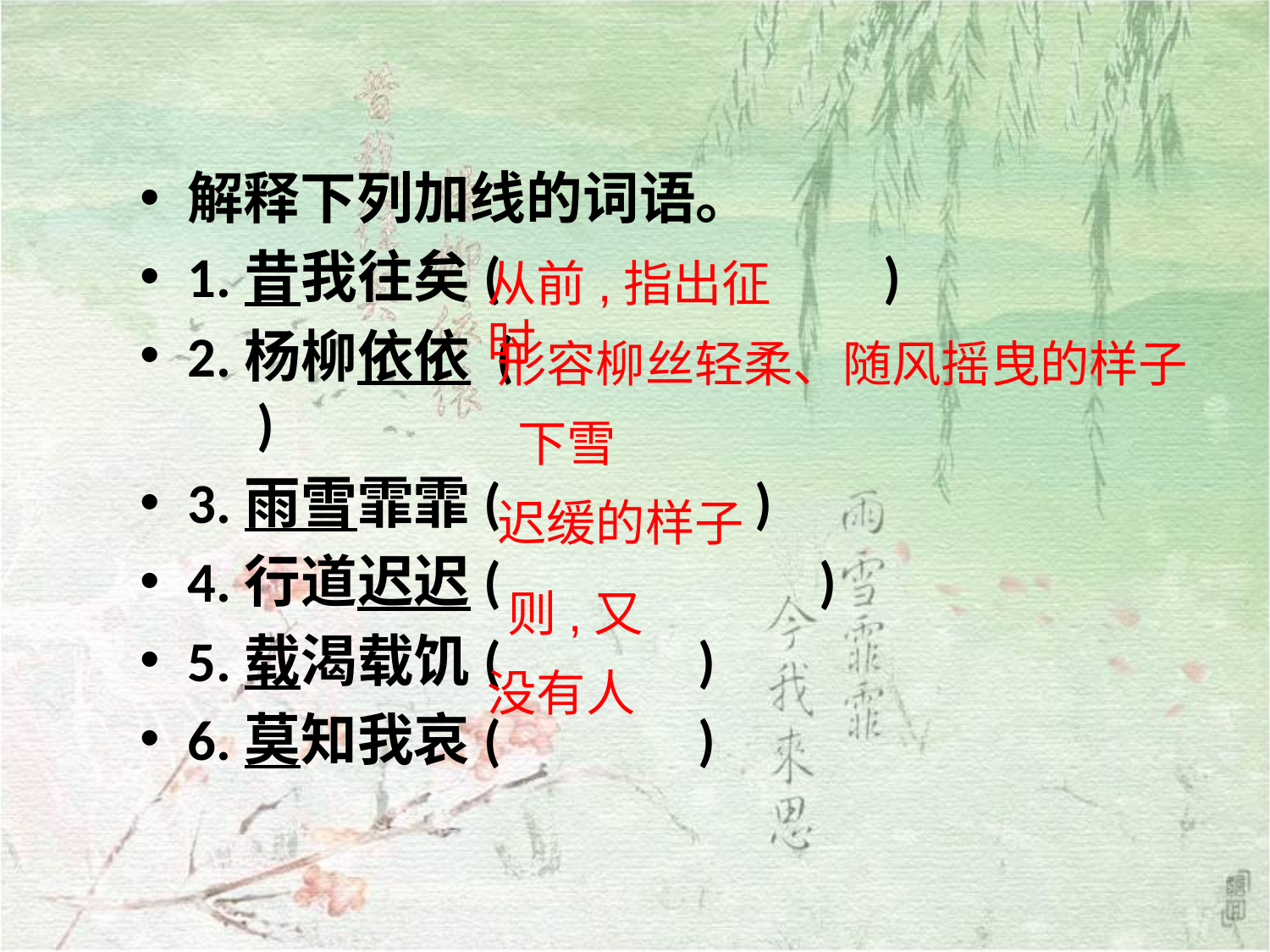

解释下列加线的词语。
1.昔我往矣(　　          　　)
2.杨柳依依 (                                       　　　　)
3.雨雪霏霏(　　　　)
4.行道迟迟(　　　　     )
5.载渴载饥(　　　)
6.莫知我哀(　　　)
从前,指出征时
形容柳丝轻柔、随风摇曳的样子
下雪
迟缓的样子
则,又
没有人